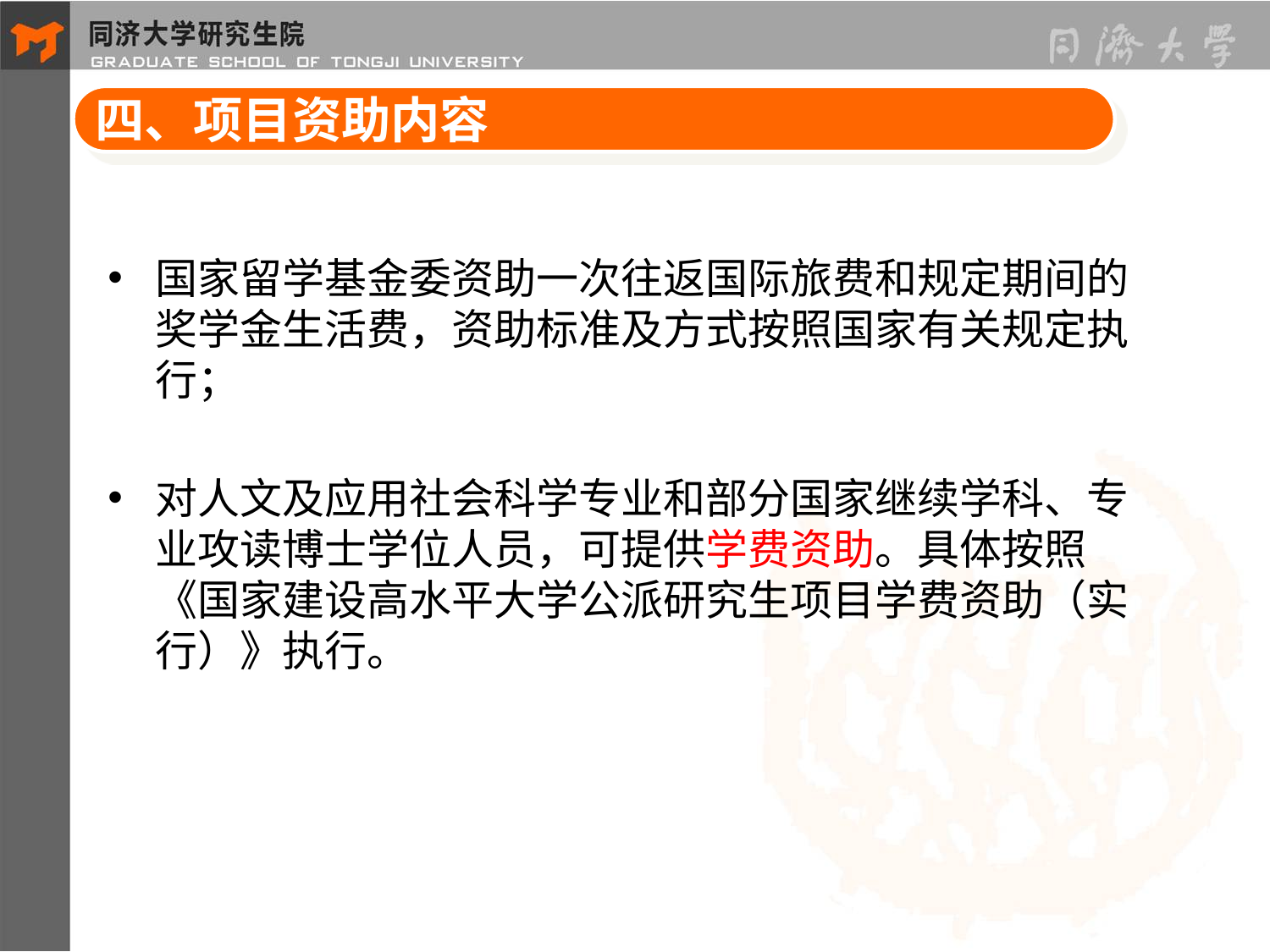

四、项目资助内容

国家留学基金委资助一次往返国际旅费和规定期间的奖学金生活费，资助标准及方式按照国家有关规定执行；

对人文及应用社会科学专业和部分国家继续学科、专业攻读博士学位人员，可提供学费资助。具体按照《国家建设高水平大学公派研究生项目学费资助（实行）》执行。

21